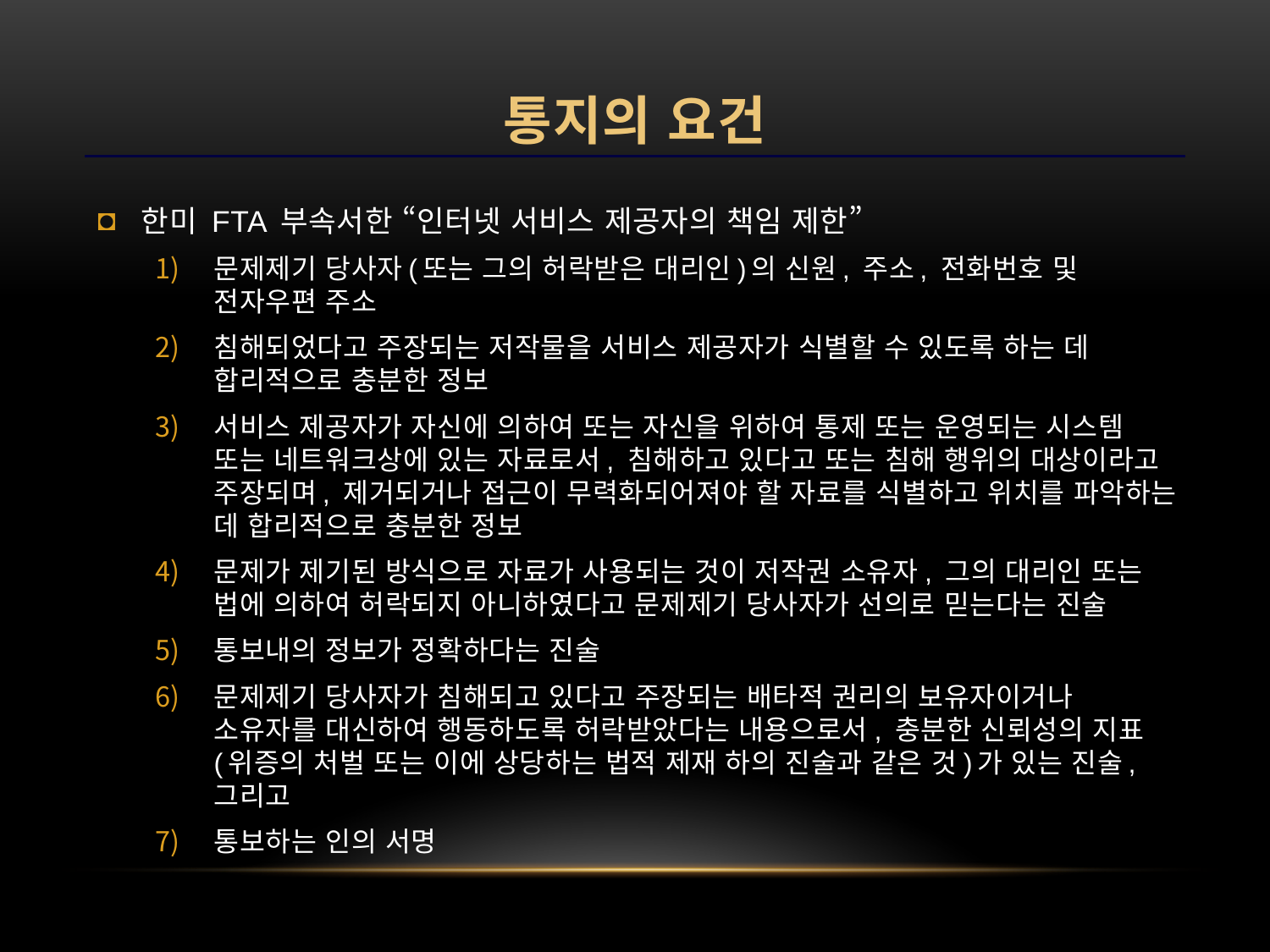

# 통지의 요건
한미 FTA 부속서한 “인터넷 서비스 제공자의 책임 제한”
문제제기 당사자(또는 그의 허락받은 대리인)의 신원, 주소, 전화번호 및 전자우편 주소
침해되었다고 주장되는 저작물을 서비스 제공자가 식별할 수 있도록 하는 데 합리적으로 충분한 정보
서비스 제공자가 자신에 의하여 또는 자신을 위하여 통제 또는 운영되는 시스템 또는 네트워크상에 있는 자료로서, 침해하고 있다고 또는 침해 행위의 대상이라고 주장되며, 제거되거나 접근이 무력화되어져야 할 자료를 식별하고 위치를 파악하는 데 합리적으로 충분한 정보
문제가 제기된 방식으로 자료가 사용되는 것이 저작권 소유자, 그의 대리인 또는 법에 의하여 허락되지 아니하였다고 문제제기 당사자가 선의로 믿는다는 진술
통보내의 정보가 정확하다는 진술
문제제기 당사자가 침해되고 있다고 주장되는 배타적 권리의 보유자이거나 소유자를 대신하여 행동하도록 허락받았다는 내용으로서, 충분한 신뢰성의 지표(위증의 처벌 또는 이에 상당하는 법적 제재 하의 진술과 같은 것)가 있는 진술, 그리고
통보하는 인의 서명